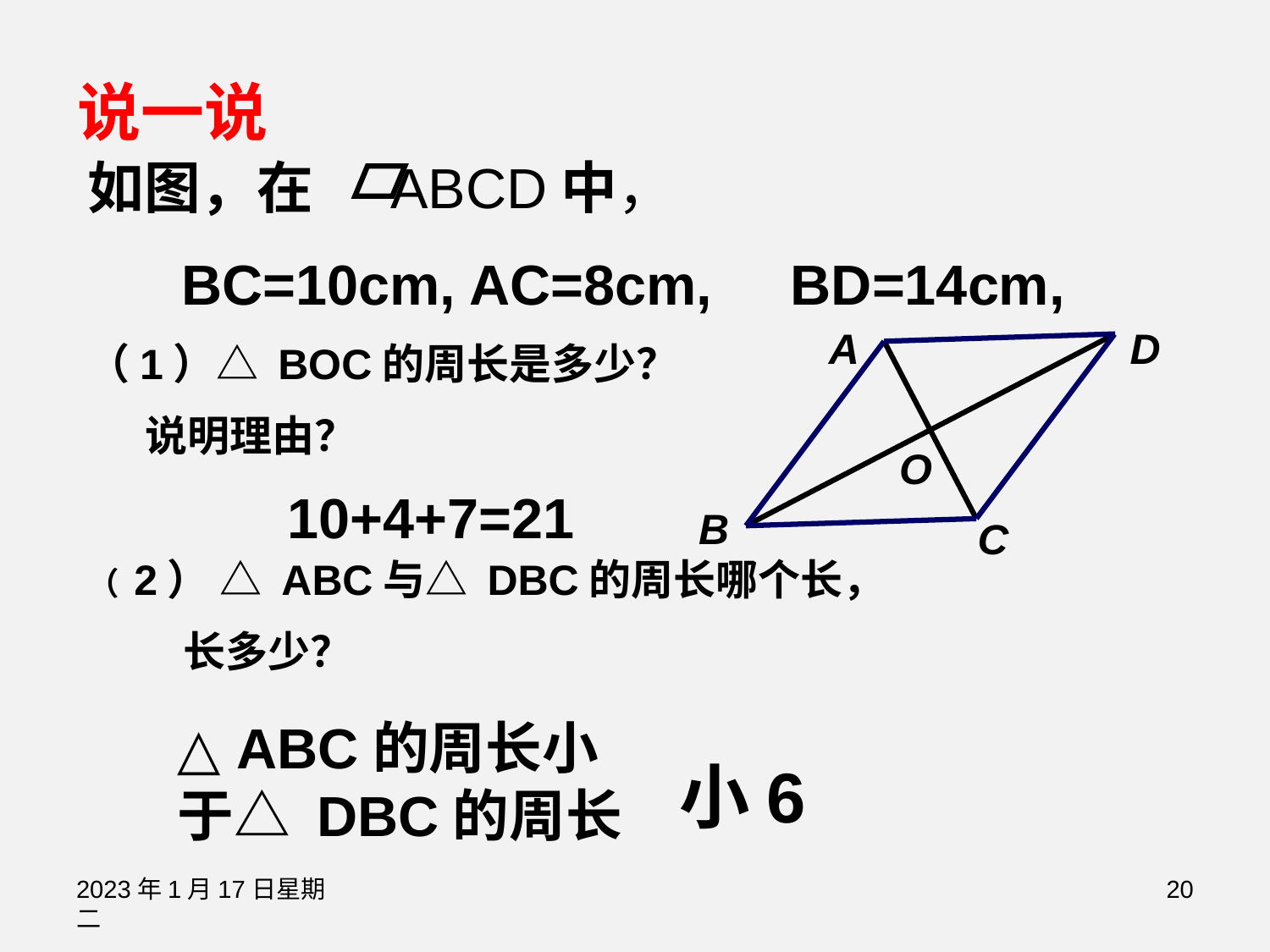

说一说
如图，在     ABCD中，
      BC=10cm, AC=8cm,     BD=14cm,
（1）△ BOC的周长是多少？
     说明理由？

（ 2） △ ABC与△ DBC的周长哪个长，
         长多少？

A
D
O
10+4+7=21
B
C
△ ABC的周长小于△ DBC的周长
小6
2023年1月17日星期二
20